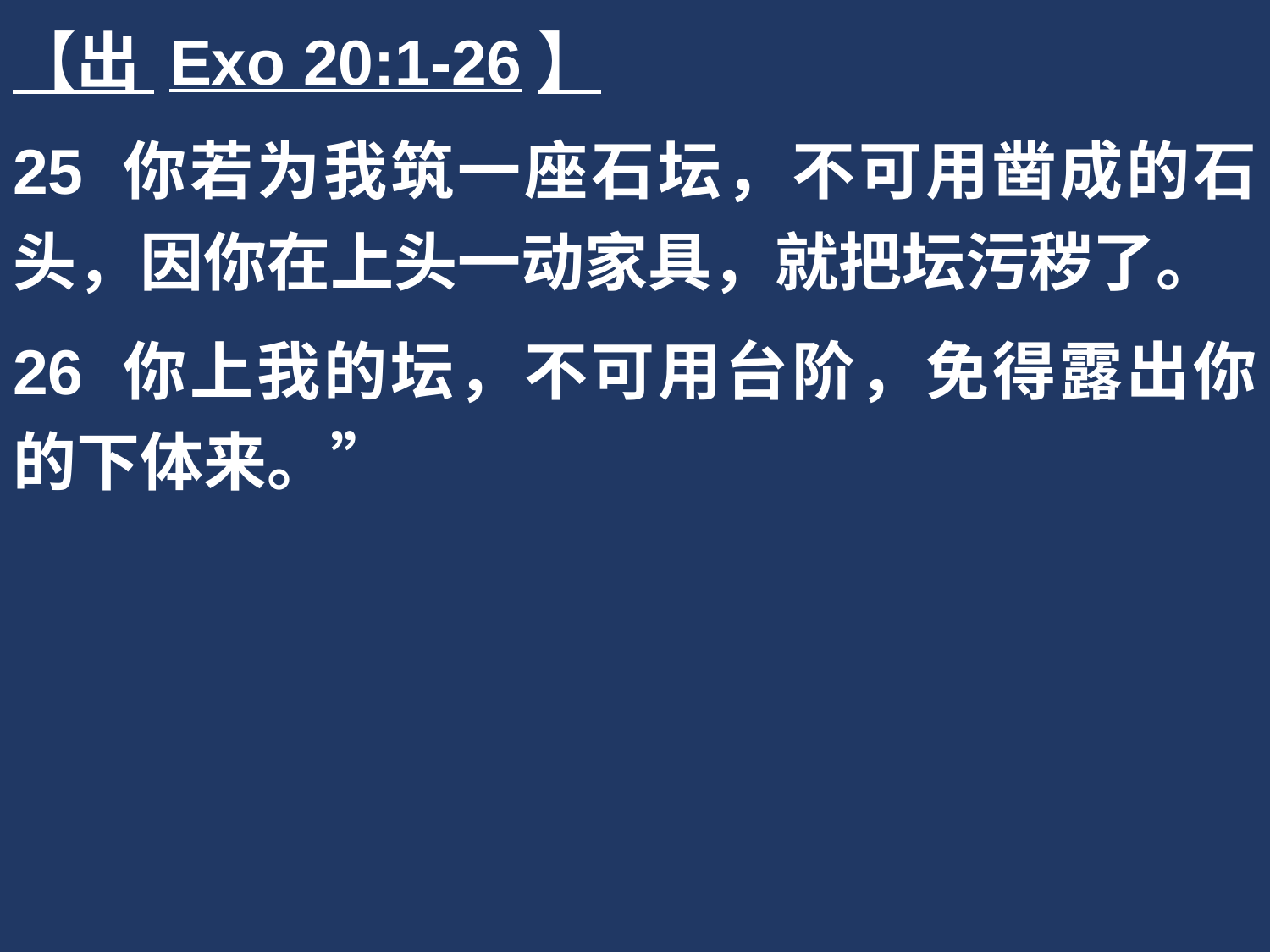

【出 Exo 20:1-26】
25 你若为我筑一座石坛，不可用凿成的石头，因你在上头一动家具，就把坛污秽了。
26 你上我的坛，不可用台阶，免得露出你的下体来。”